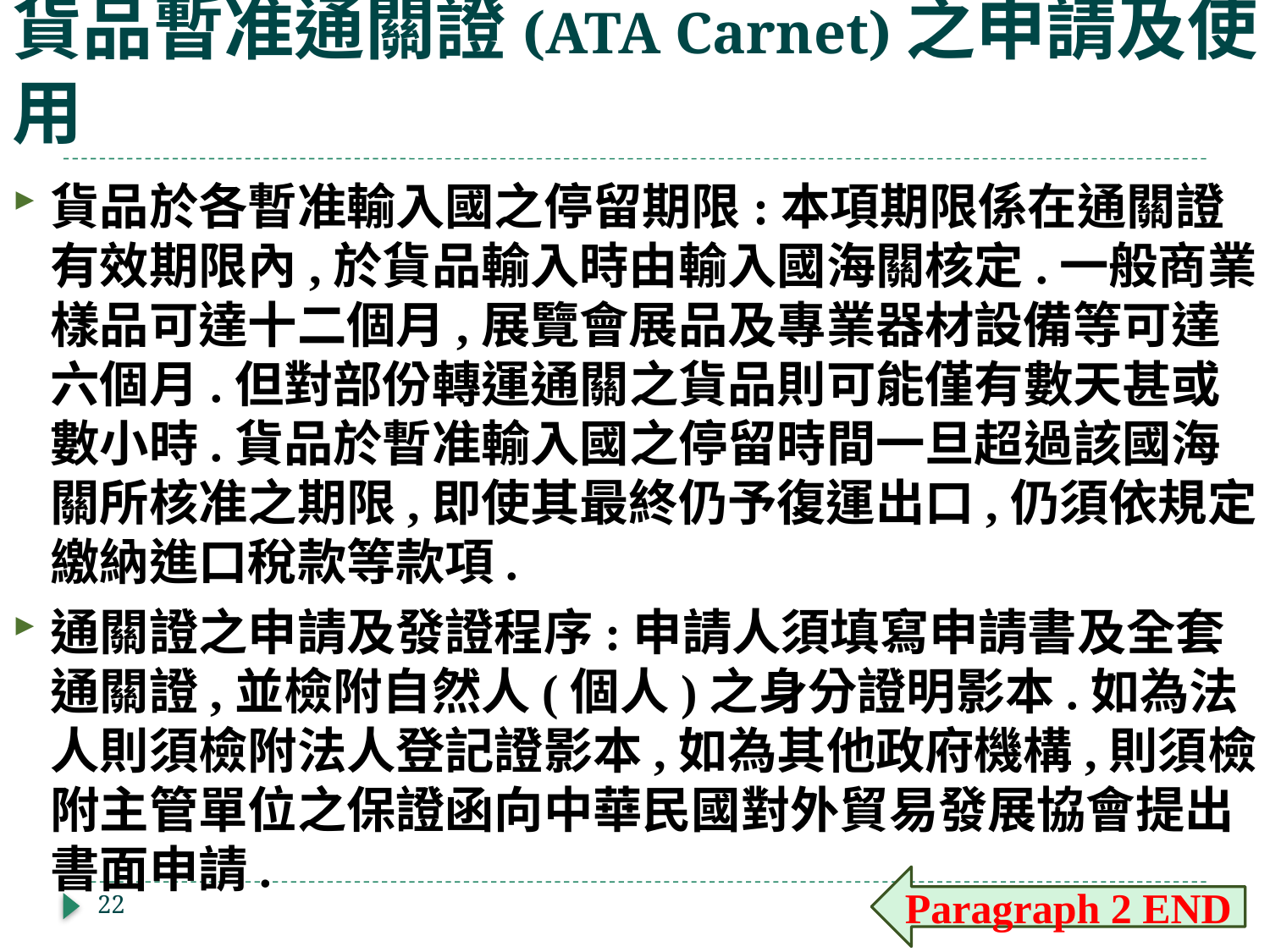

# 貨品暫准通關證(ATA Carnet)之申請及使用
貨品於各暫准輸入國之停留期限:本項期限係在通關證有效期限內,於貨品輸入時由輸入國海關核定.一般商業樣品可達十二個月,展覽會展品及專業器材設備等可達六個月.但對部份轉運通關之貨品則可能僅有數天甚或數小時.貨品於暫准輸入國之停留時間一旦超過該國海關所核准之期限,即使其最終仍予復運出口,仍須依規定繳納進口稅款等款項.
通關證之申請及發證程序:申請人須填寫申請書及全套通關證,並檢附自然人(個人)之身分證明影本.如為法人則須檢附法人登記證影本,如為其他政府機構,則須檢附主管單位之保證函向中華民國對外貿易發展協會提出書面申請.
Paragraph 2 END
22